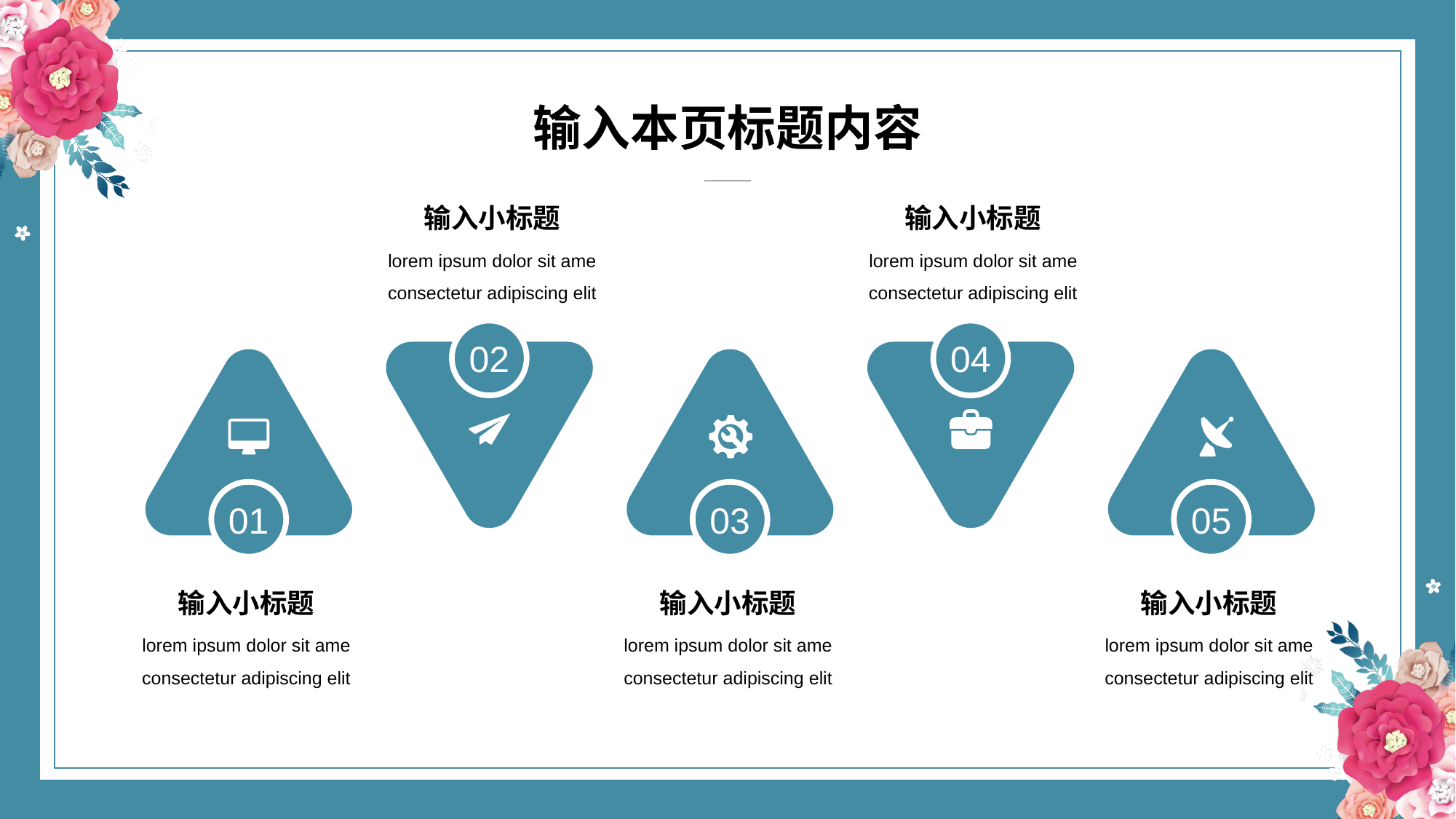

输入本页标题内容
输入小标题
输入小标题
lorem ipsum dolor sit ame consectetur adipiscing elit
lorem ipsum dolor sit ame consectetur adipiscing elit
02
04

05
01
03
输入小标题
输入小标题
输入小标题
lorem ipsum dolor sit ame consectetur adipiscing elit
lorem ipsum dolor sit ame consectetur adipiscing elit
lorem ipsum dolor sit ame consectetur adipiscing elit